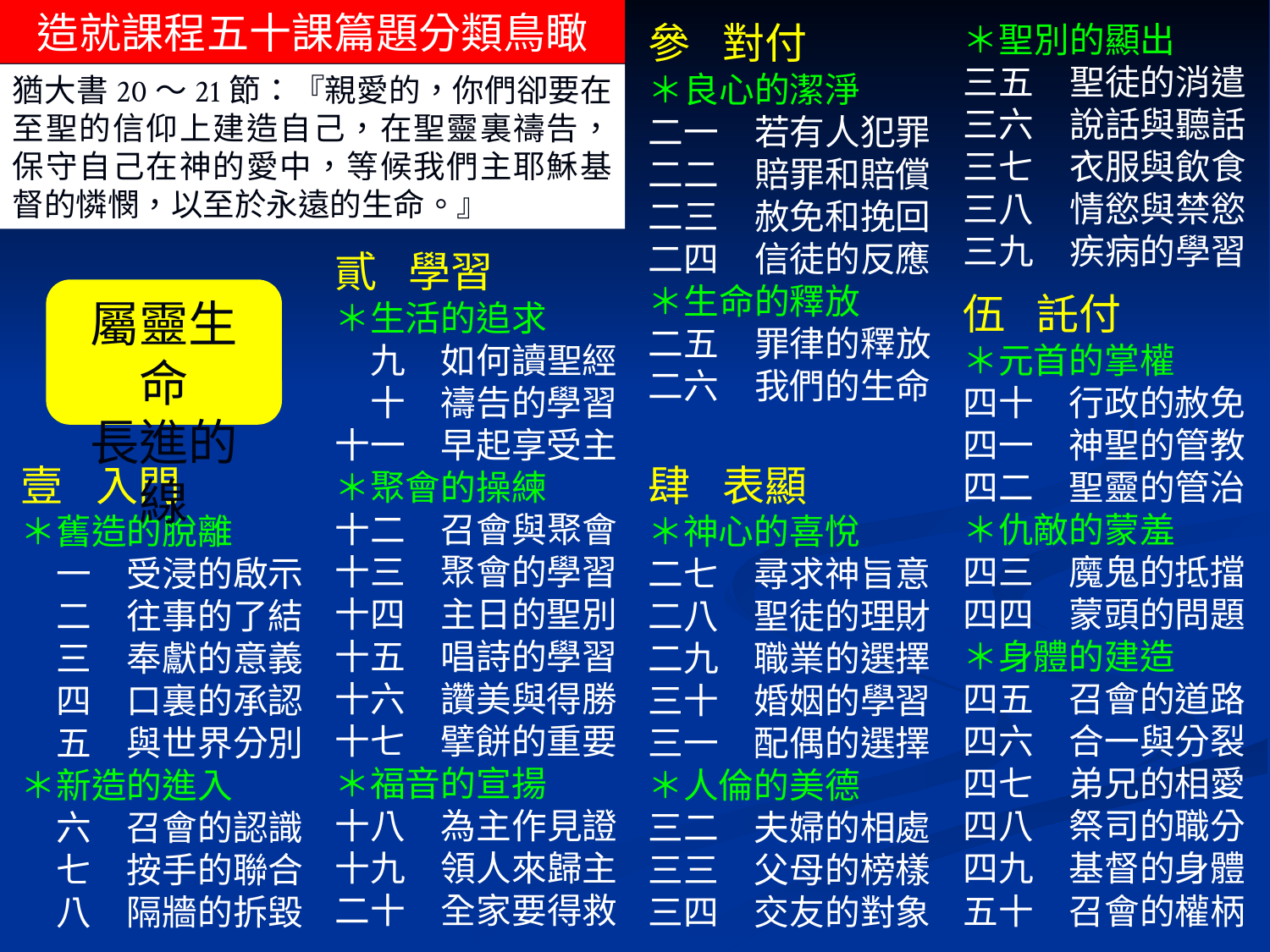

造就課程五十課篇題分類鳥瞰
參	對付
＊良心的潔淨
二一　若有人犯罪
二二　賠罪和賠償
二三　赦免和挽回
二四　信徒的反應
＊生命的釋放
二五　罪律的釋放
二六　我們的生命
＊聖別的顯出
三五　聖徒的消遣
三六　說話與聽話
三七　衣服與飲食
三八　情慾與禁慾
三九　疾病的學習
猶大書20～21節：『親愛的，你們卻要在至聖的信仰上建造自己，在聖靈裏禱告，保守自己在神的愛中，等候我們主耶穌基督的憐憫，以至於永遠的生命。』
貳	學習
＊生活的追求
　九　如何讀聖經
　十　禱告的學習
十一　早起享受主
＊聚會的操練
十二　召會與聚會
十三　聚會的學習
十四　主日的聖別
十五　唱詩的學習
十六　讚美與得勝
十七　擘餅的重要
＊福音的宣揚
十八　為主作見證
十九　領人來歸主
二十　全家要得救
屬靈生命
長進的線
伍	託付
＊元首的掌權
四十　行政的赦免
四一　神聖的管教
四二　聖靈的管治
＊仇敵的蒙羞
四三　魔鬼的抵擋
四四　蒙頭的問題
＊身體的建造
四五　召會的道路
四六　合一與分裂
四七　弟兄的相愛
四八　祭司的職分
四九　基督的身體
五十　召會的權柄
壹	入門
＊舊造的脫離
　一　受浸的啟示
　二　往事的了結
　三　奉獻的意義
　四　口裏的承認
　五　與世界分別
＊新造的進入
　六　召會的認識
　七　按手的聯合
　八　隔牆的拆毀
肆	表顯
＊神心的喜悅
二七　尋求神旨意
二八　聖徒的理財
二九　職業的選擇
三十　婚姻的學習
三一　配偶的選擇
＊人倫的美德
三二　夫婦的相處
三三　父母的榜樣
三四　交友的對象